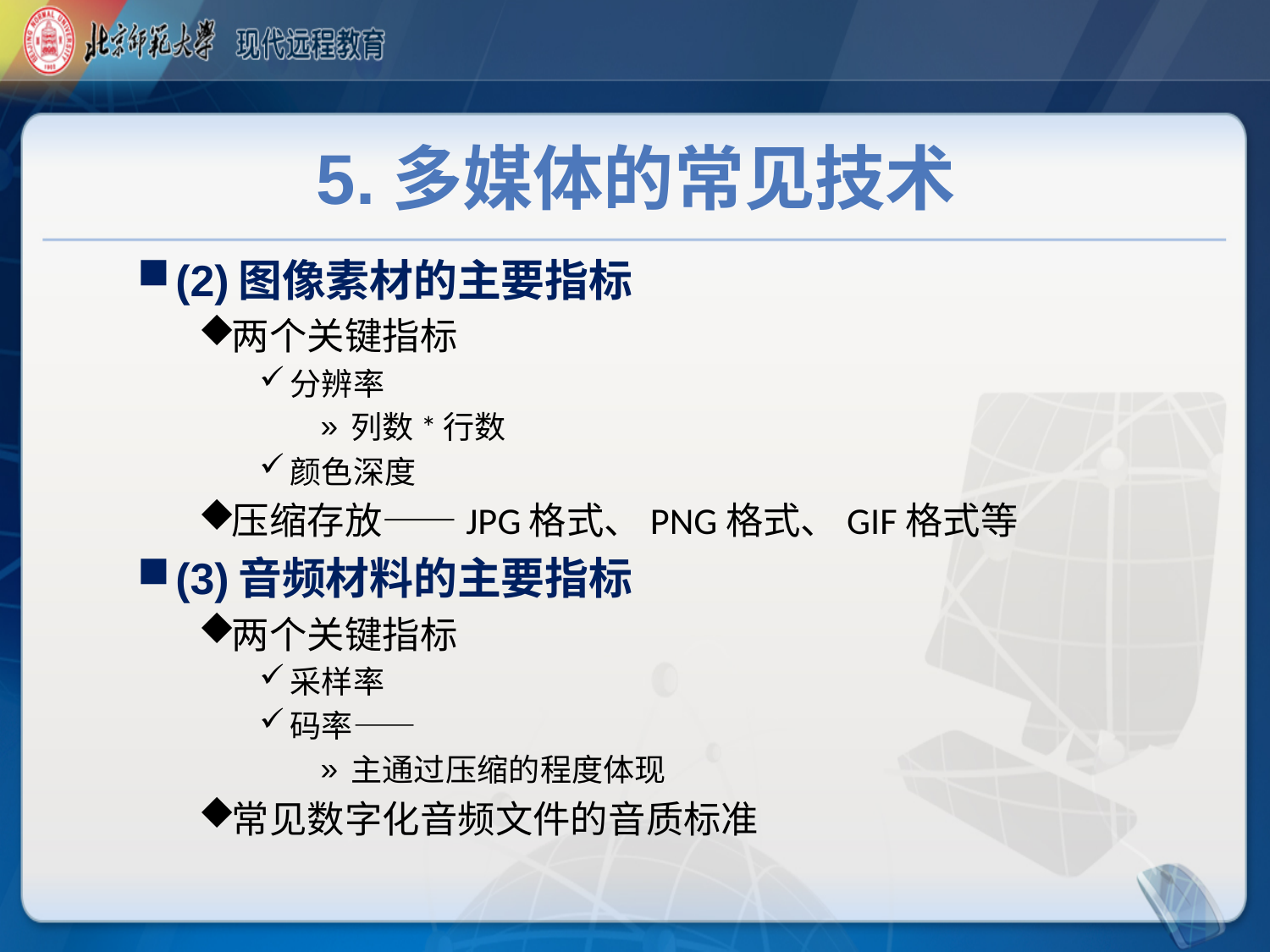

# 5.多媒体的常见技术
(2)图像素材的主要指标
两个关键指标
分辨率
列数*行数
颜色深度
压缩存放——JPG格式、PNG格式、GIF格式等
(3)音频材料的主要指标
两个关键指标
采样率
码率——
主通过压缩的程度体现
常见数字化音频文件的音质标准